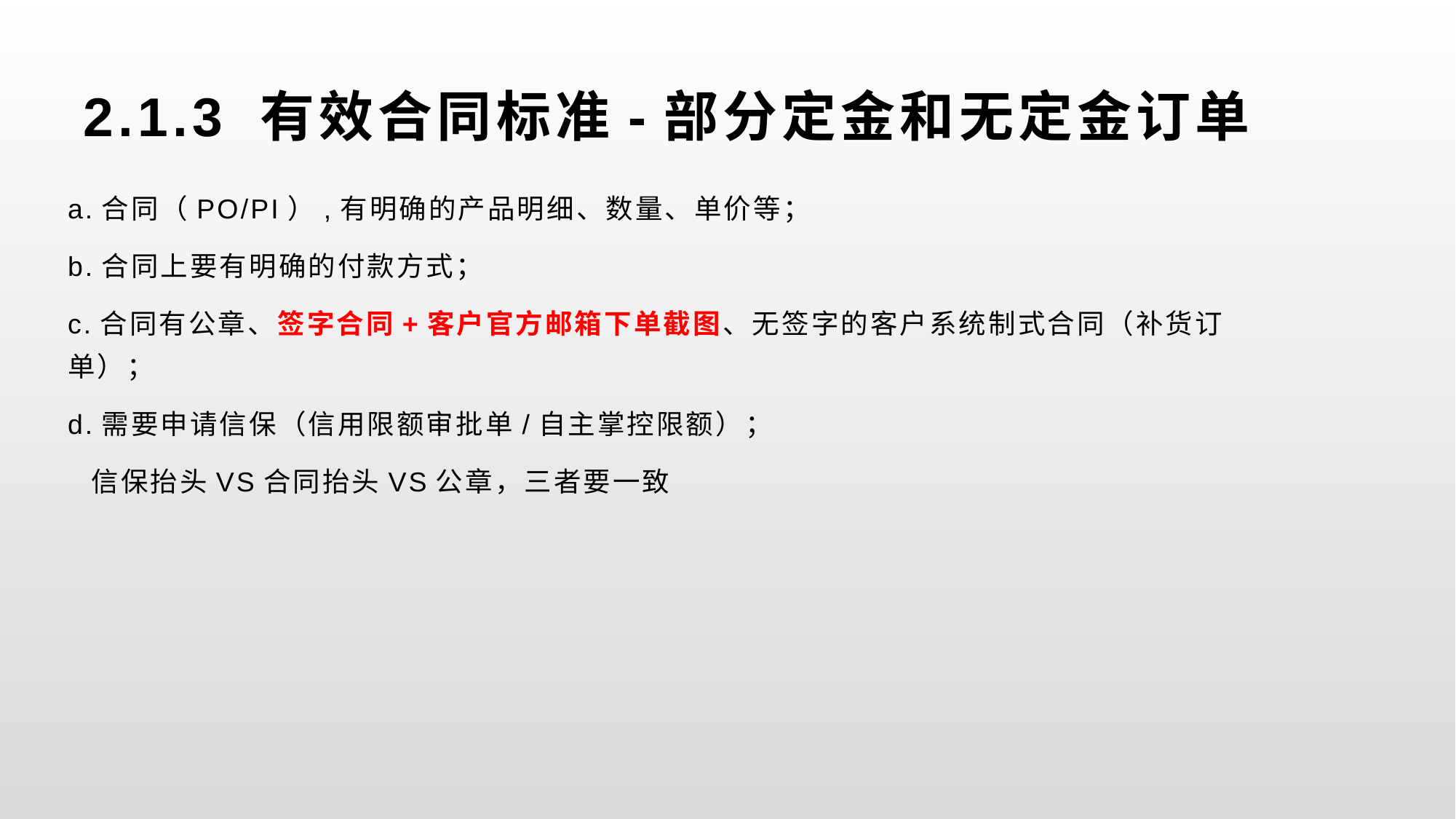

# 2.1.3 有效合同标准-部分定金和无定金订单
a.合同（PO/PI）,有明确的产品明细、数量、单价等；
b.合同上要有明确的付款方式；
c.合同有公章、签字合同+客户官方邮箱下单截图、无签字的客户系统制式合同（补货订单）；
d.需要申请信保（信用限额审批单/自主掌控限额）；
  信保抬头VS合同抬头VS公章，三者要一致

15